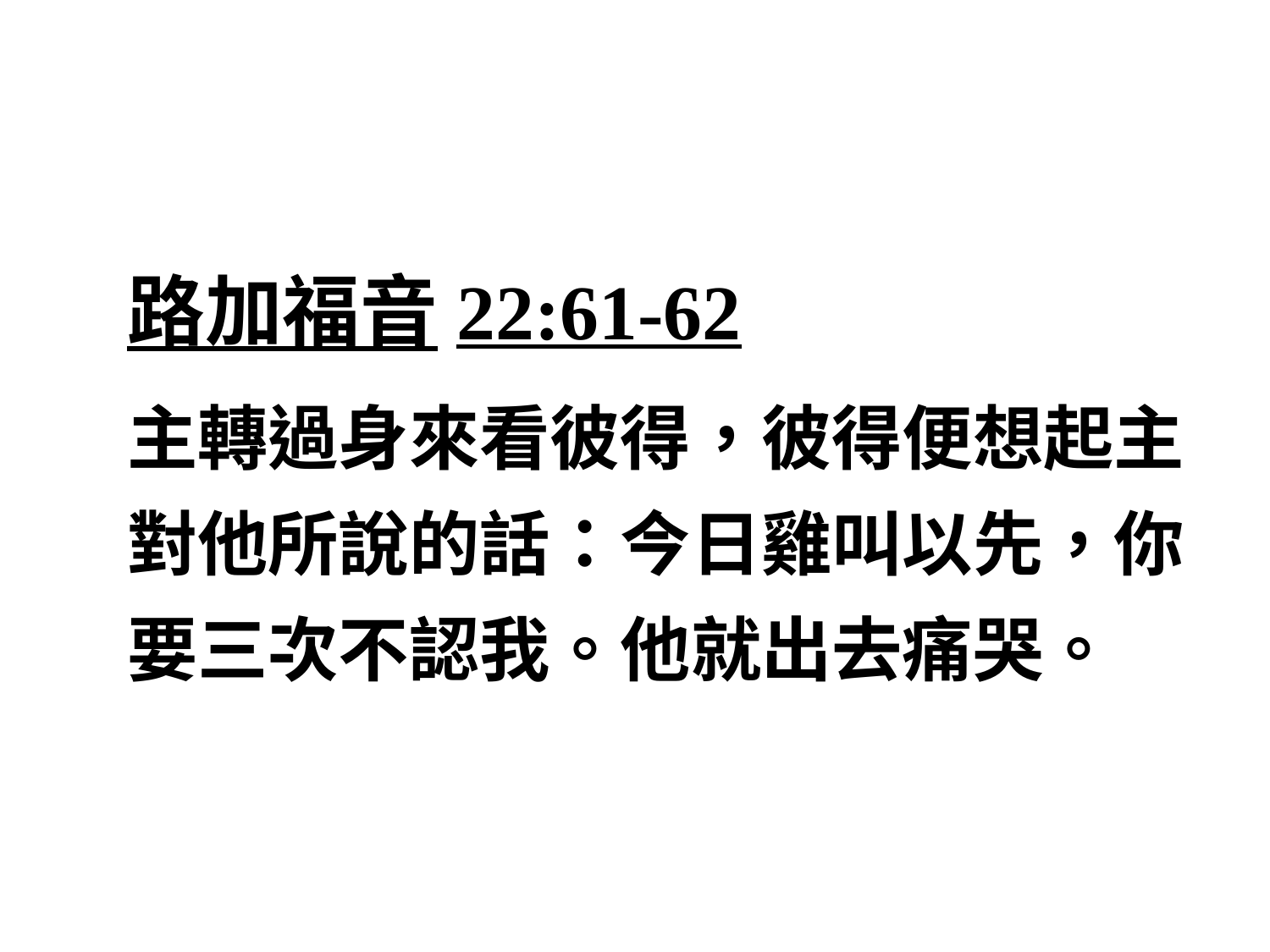

路加福音22:61-62

主轉過身來看彼得，彼得便想起主對他所說的話：今日雞叫以先，你要三次不認我。他就出去痛哭。